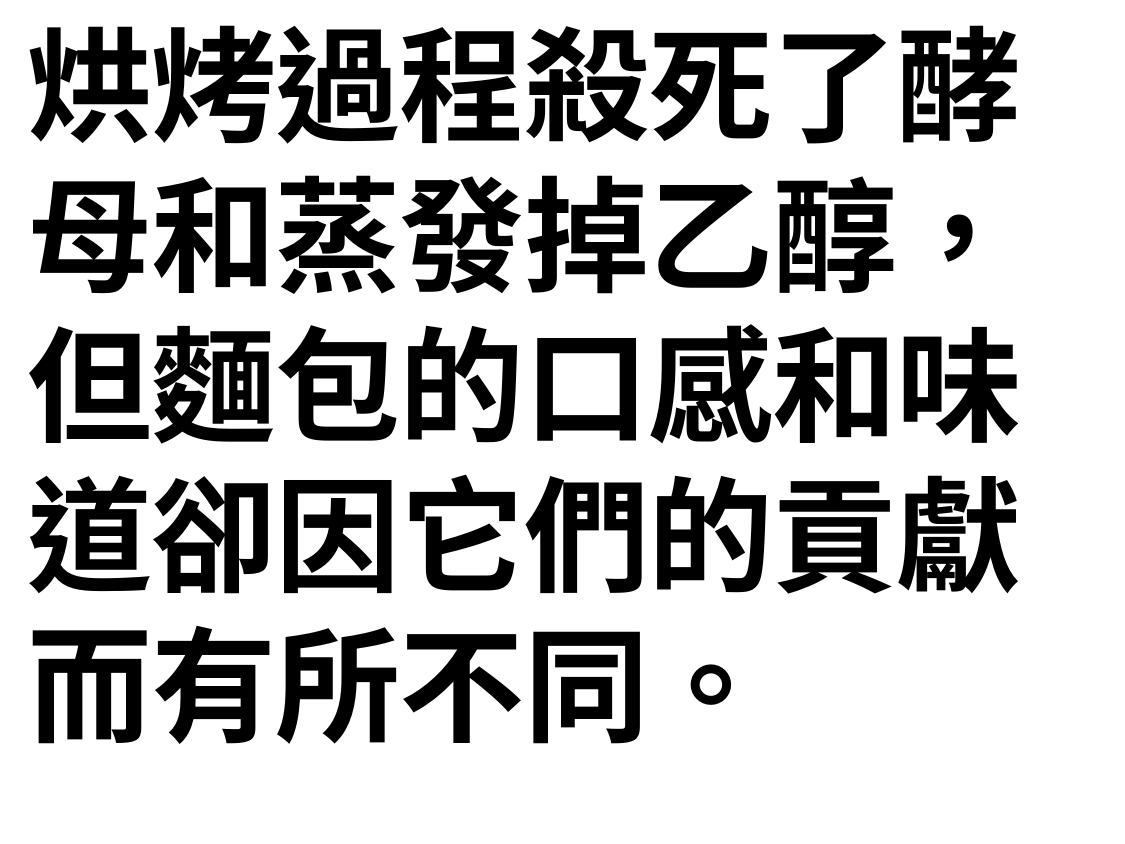

烘烤過程殺死了酵母和蒸發掉乙醇，但麵包的口感和味道卻因它們的貢獻而有所不同。